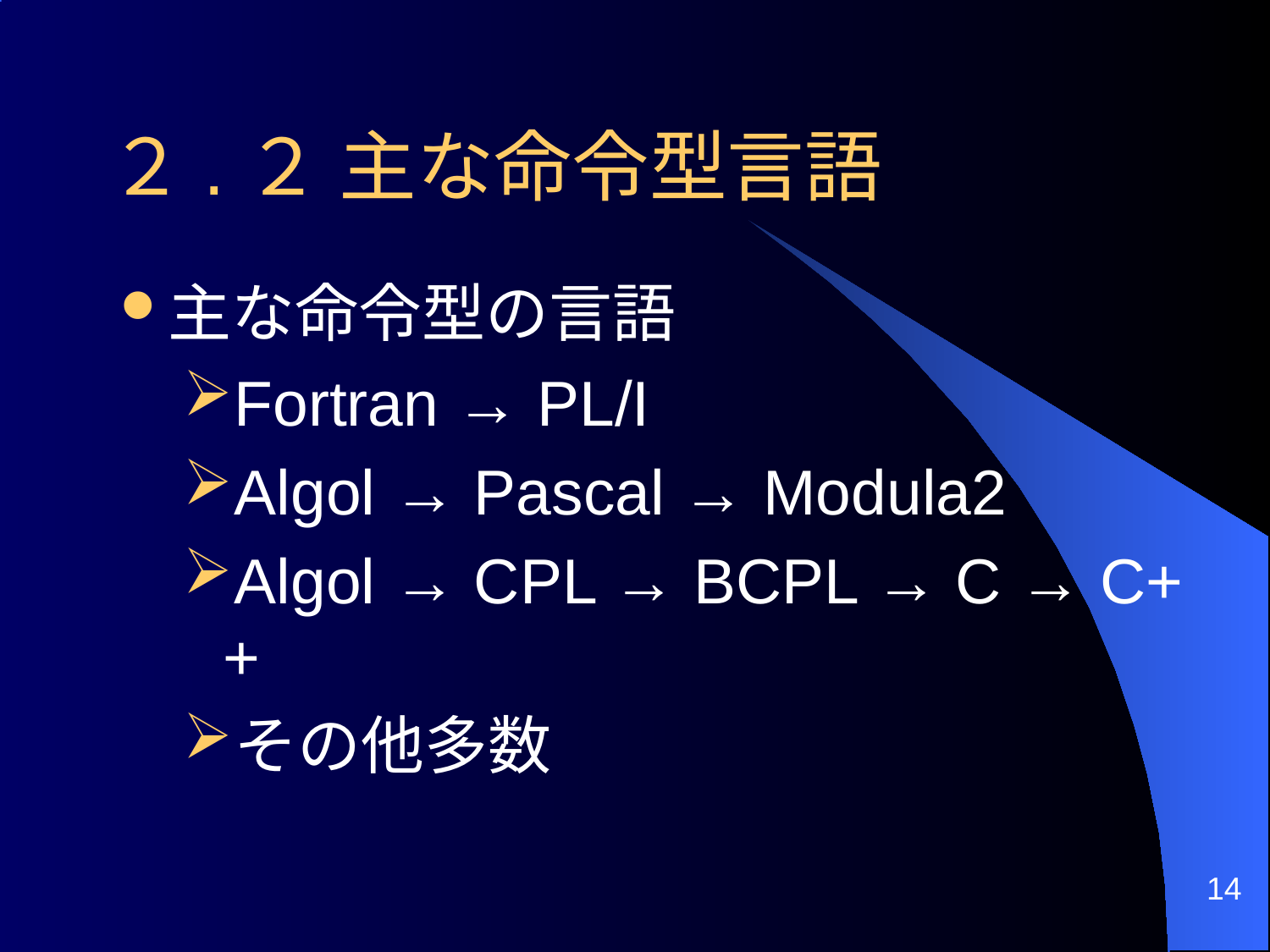

# ２.２ 主な命令型言語
主な命令型の言語
Fortran → PL/I
Algol → Pascal → Modula2
Algol → CPL → BCPL → C → C++
その他多数
14